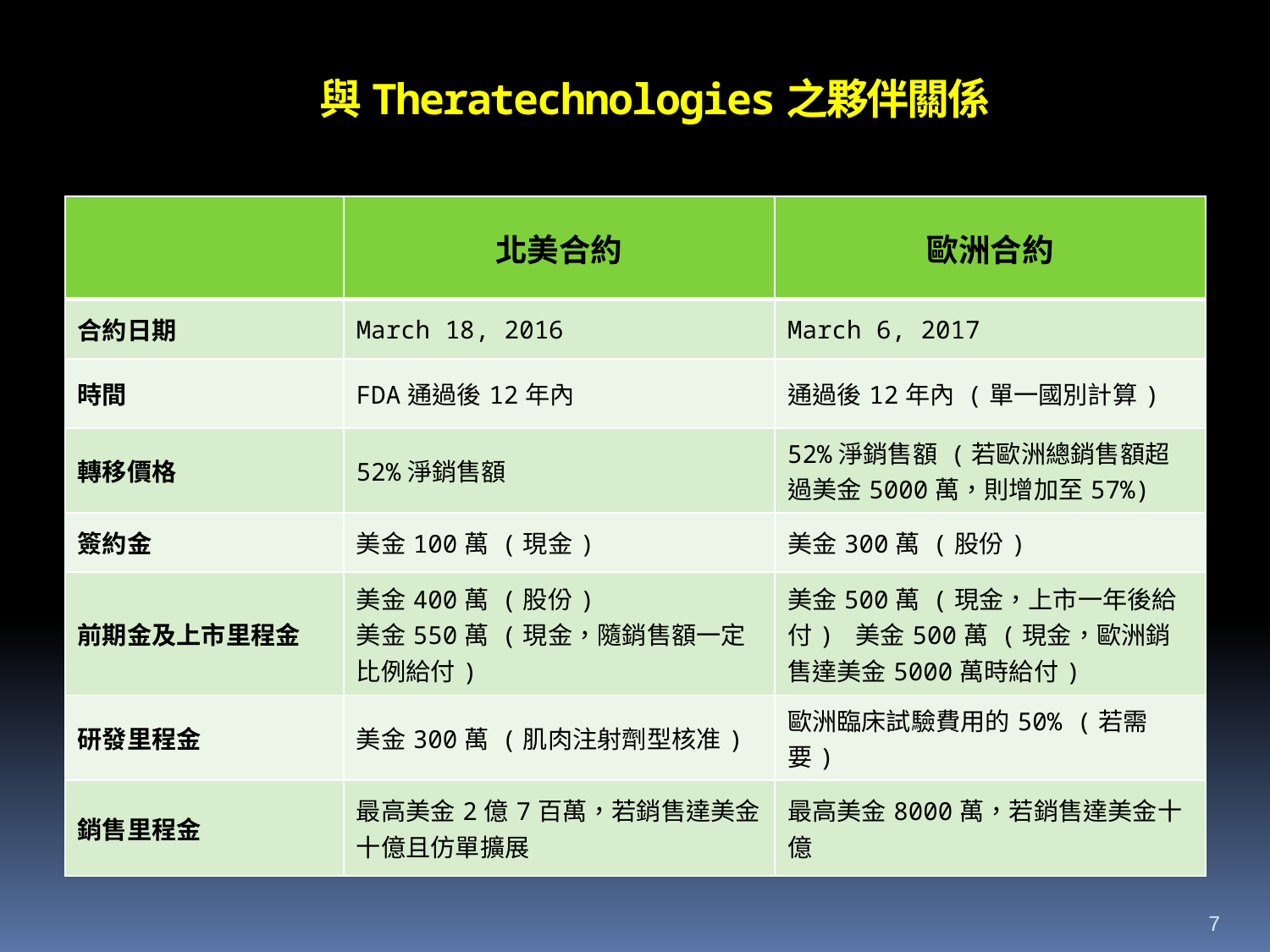

與Theratechnologies之夥伴關係
|  | 北美合約 | 歐洲合約 |
| --- | --- | --- |
| 合約日期 | March 18, 2016 | March 6, 2017 |
| 時間 | FDA通過後12年內 | 通過後12年內 (單一國別計算) |
| 轉移價格 | 52%淨銷售額 | 52%淨銷售額 (若歐洲總銷售額超過美金5000萬，則增加至57%) |
| 簽約金 | 美金100萬 (現金) | 美金300萬 (股份) |
| 前期金及上市里程金 | 美金400萬 (股份) 美金550萬 (現金，隨銷售額一定比例給付) | 美金500萬 (現金，上市一年後給付) 美金500萬 (現金，歐洲銷售達美金5000萬時給付) |
| 研發里程金 | 美金300萬 (肌肉注射劑型核准) | 歐洲臨床試驗費用的50% (若需要) |
| 銷售里程金 | 最高美金2億7百萬，若銷售達美金十億且仿單擴展 | 最高美金8000萬，若銷售達美金十億 |
7